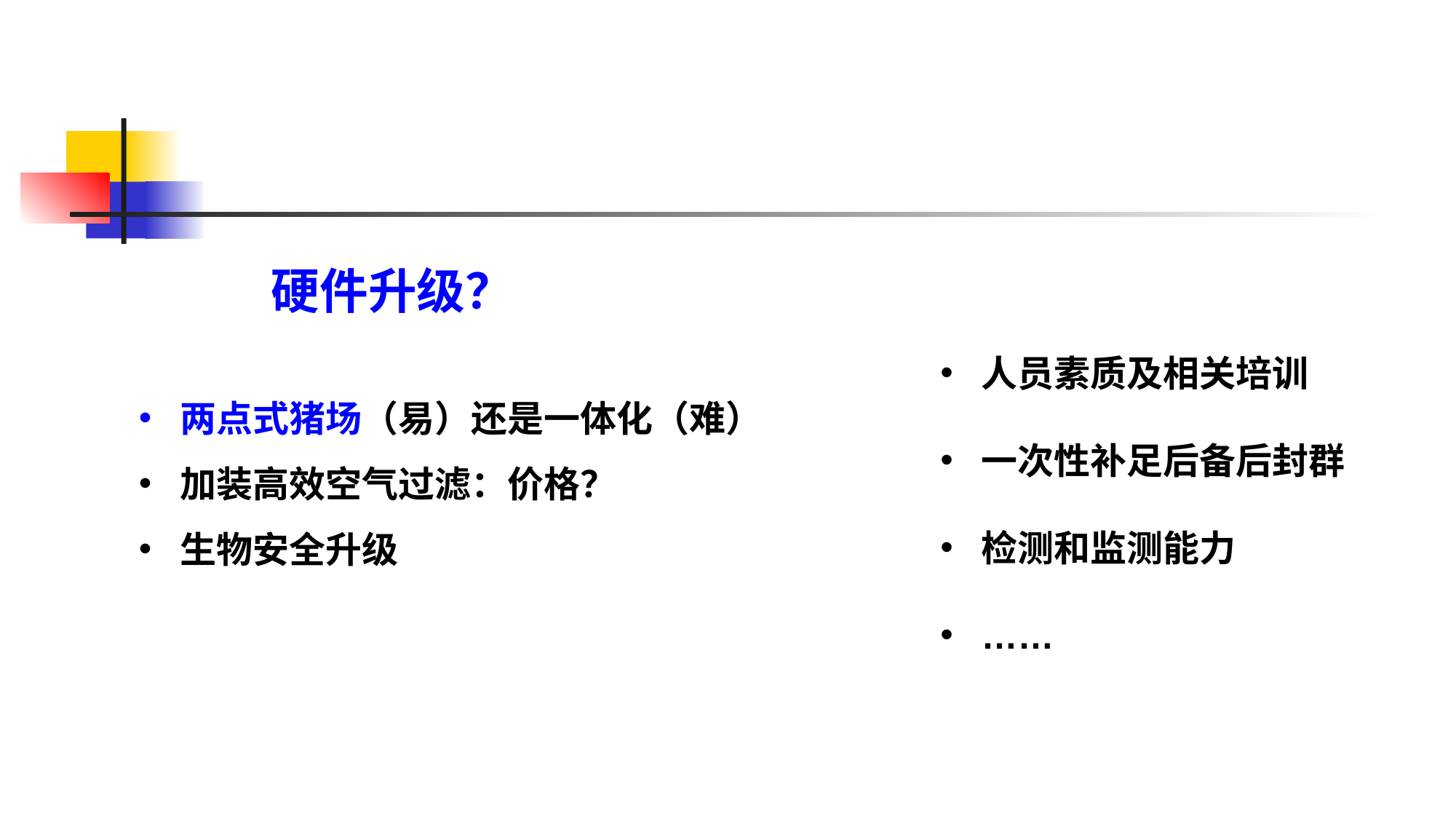

硬件升级？
人员素质及相关培训

一次性补足后备后封群

检测和监测能力

……
两点式猪场（易）还是一体化（难）
加装高效空气过滤：价格？
生物安全升级